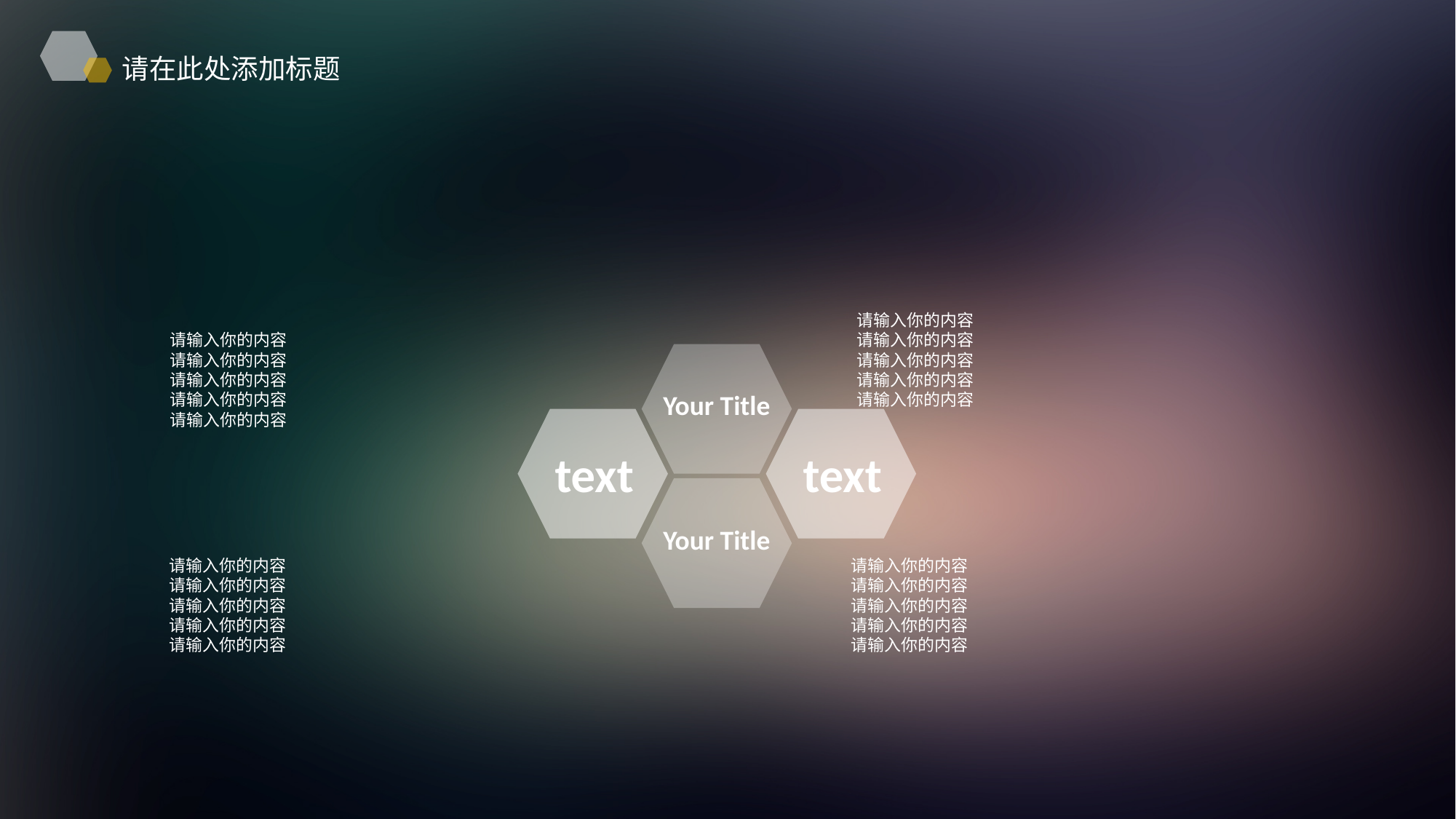

请在此处添加标题

请输入你的内容
请输入你的内容
请输入你的内容
请输入你的内容
请输入你的内容
请输入你的内容
请输入你的内容
请输入你的内容
请输入你的内容
请输入你的内容

Your Title

text
text

Your Title
请输入你的内容
请输入你的内容
请输入你的内容
请输入你的内容
请输入你的内容
请输入你的内容
请输入你的内容
请输入你的内容
请输入你的内容
请输入你的内容